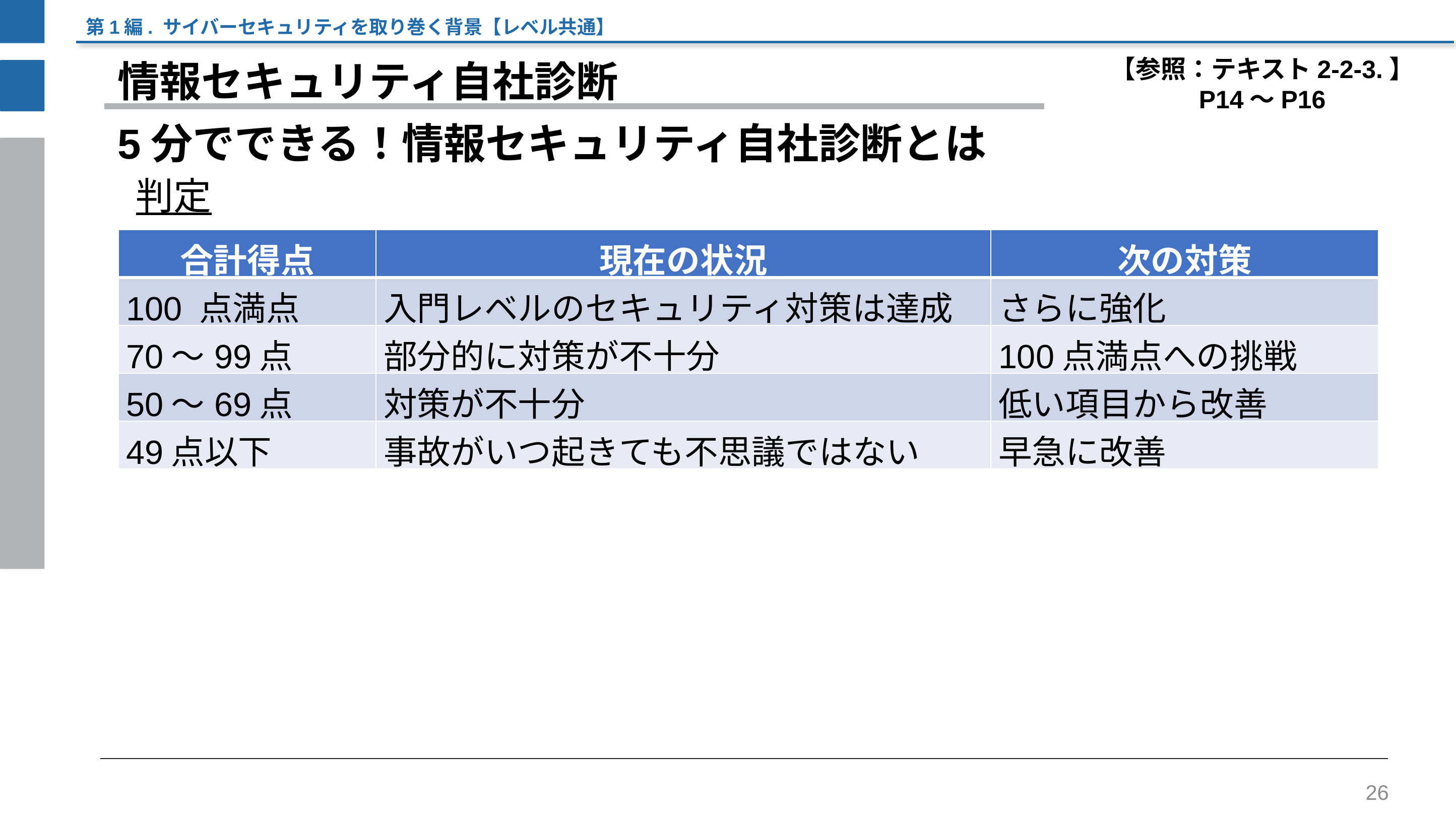

第1編. サイバーセキュリティを取り巻く背景【レベル共通】
【参照：テキスト2-2-3.】
P14～P16

情報セキュリティ自社診断
5分でできる！情報セキュリティ自社診断とは
判定

| 合計得点 | 現在の状況 | 次の対策 |
| --- | --- | --- |
| 100 点満点 | 入門レベルのセキュリティ対策は達成 | さらに強化 |
| 70～99点 | 部分的に対策が不十分 | 100点満点への挑戦 |
| 50～69点 | 対策が不十分 | 低い項目から改善 |
| 49点以下 | 事故がいつ起きても不思議ではない | 早急に改善 |
26